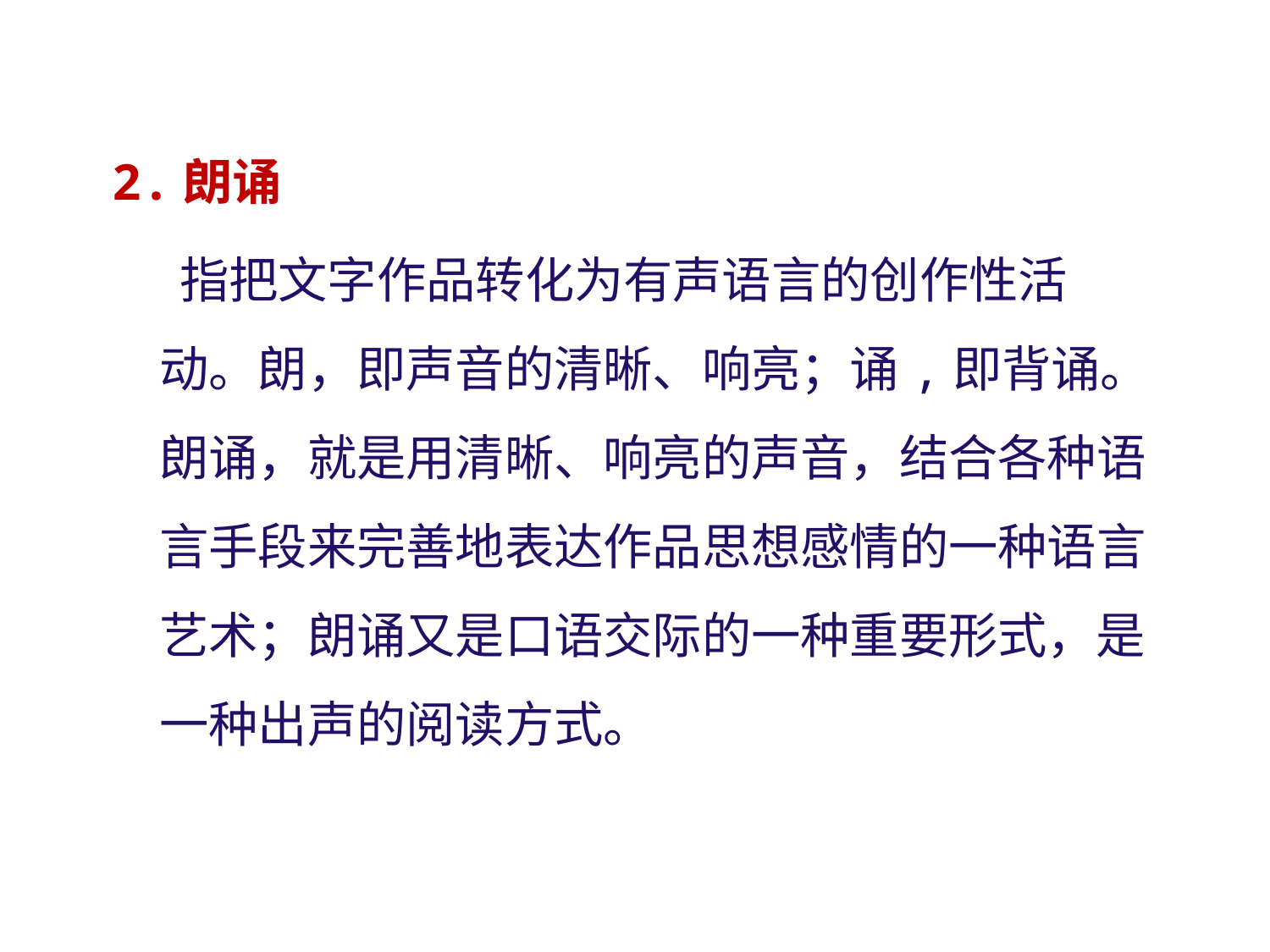

2.朗诵
     指把文字作品转化为有声语言的创作性活动。朗，即声音的清晰、响亮；诵,即背诵。朗诵，就是用清晰、响亮的声音，结合各种语言手段来完善地表达作品思想感情的一种语言艺术；朗诵又是口语交际的一种重要形式，是一种出声的阅读方式。